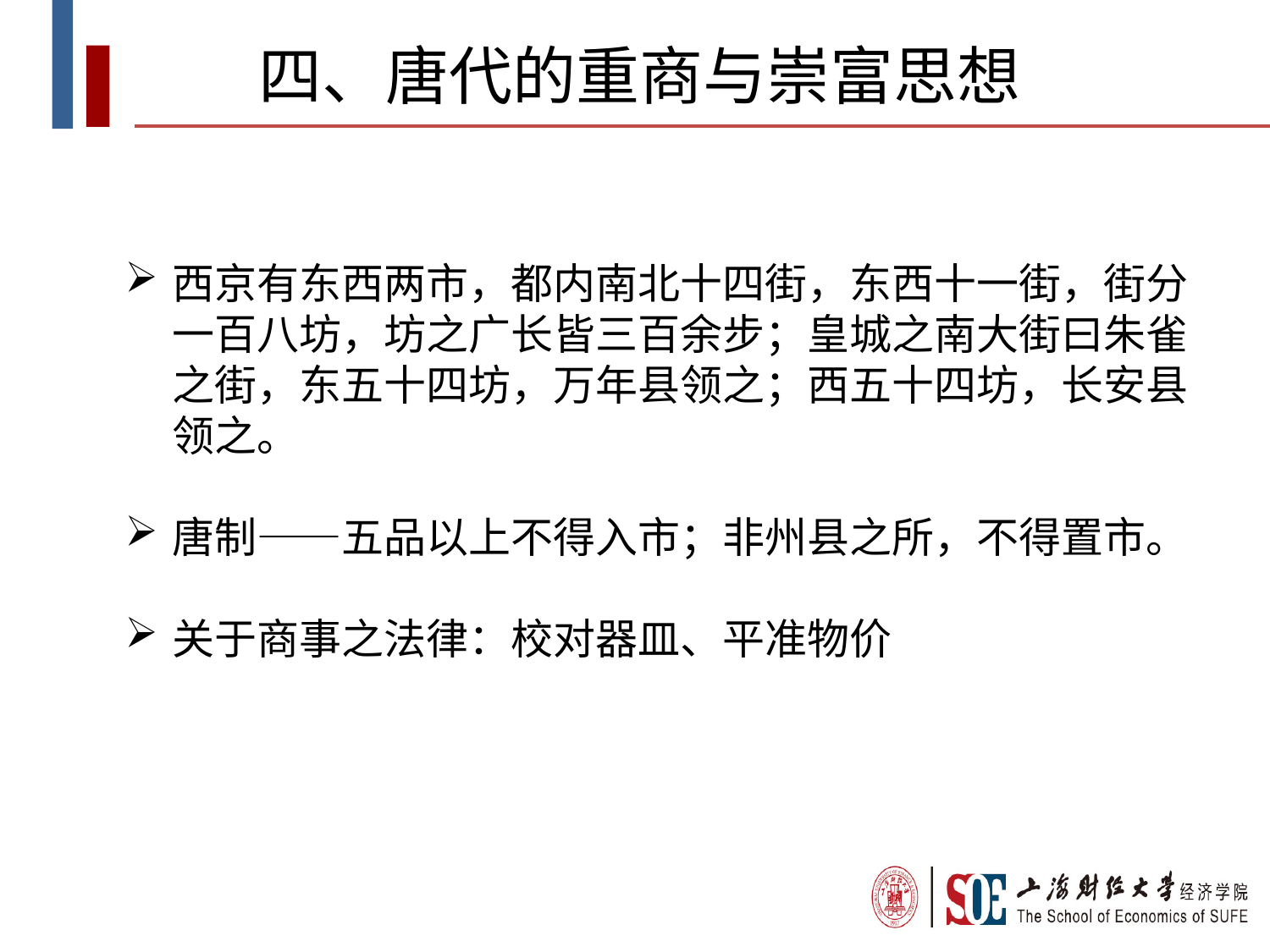

四、唐代的重商与崇富思想

西京有东西两市，都内南北十四街，东西十一街，街分一百八坊，坊之广长皆三百余步；皇城之南大街曰朱雀之街，东五十四坊，万年县领之；西五十四坊，长安县领之。

唐制——五品以上不得入市；非州县之所，不得置市。

关于商事之法律：校对器皿、平准物价